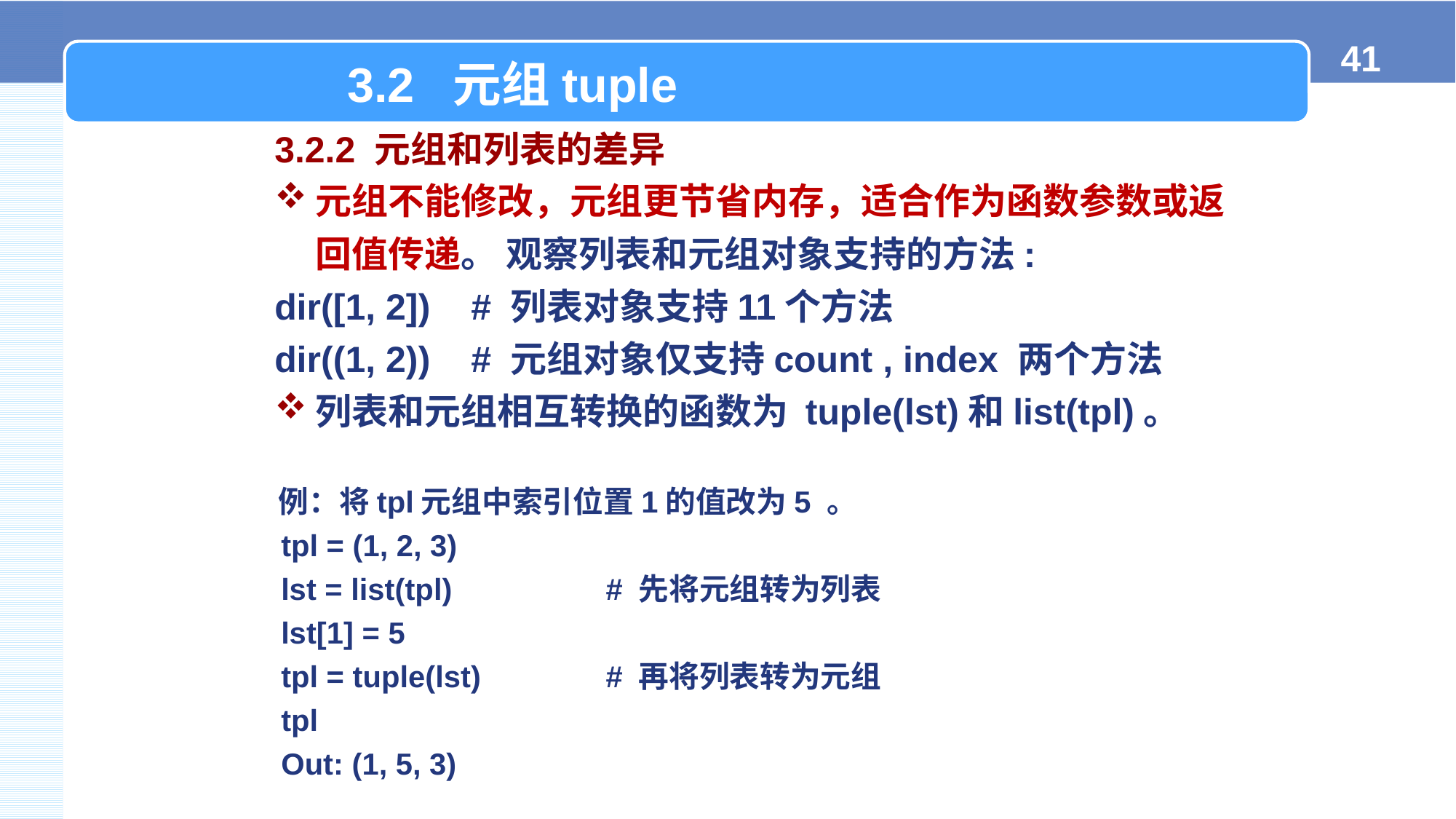

3.2  元组tuple
3.2.2 元组和列表的差异
元组不能修改，元组更节省内存，适合作为函数参数或返回值传递。 观察列表和元组对象支持的方法:
dir([1, 2])    # 列表对象支持11个方法
dir((1, 2))    # 元组对象仅支持count , index 两个方法
列表和元组相互转换的函数为 tuple(lst)和list(tpl)。
例：将tpl元组中索引位置1的值改为5 。
tpl = (1, 2, 3)
lst = list(tpl)		# 先将元组转为列表
lst[1] = 5
tpl = tuple(lst)		# 再将列表转为元组
tpl
Out: (1, 5, 3)